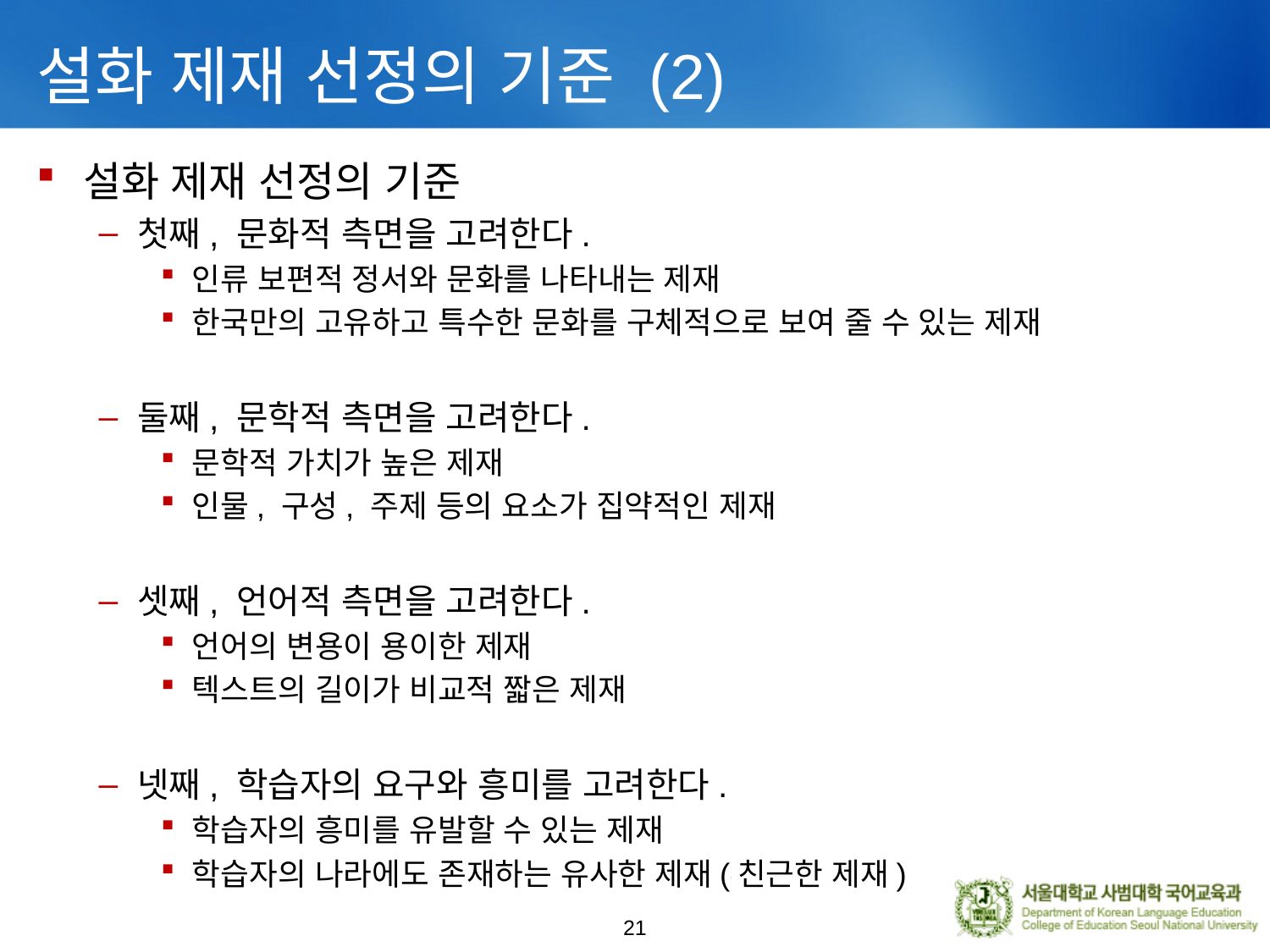

# 설화 제재 선정의 기준 (2)
설화 제재 선정의 기준
첫째, 문화적 측면을 고려한다.
인류 보편적 정서와 문화를 나타내는 제재
한국만의 고유하고 특수한 문화를 구체적으로 보여 줄 수 있는 제재

둘째, 문학적 측면을 고려한다.
문학적 가치가 높은 제재
인물, 구성, 주제 등의 요소가 집약적인 제재

셋째, 언어적 측면을 고려한다.
언어의 변용이 용이한 제재
텍스트의 길이가 비교적 짧은 제재

넷째, 학습자의 요구와 흥미를 고려한다.
학습자의 흥미를 유발할 수 있는 제재
학습자의 나라에도 존재하는 유사한 제재(친근한 제재)

21